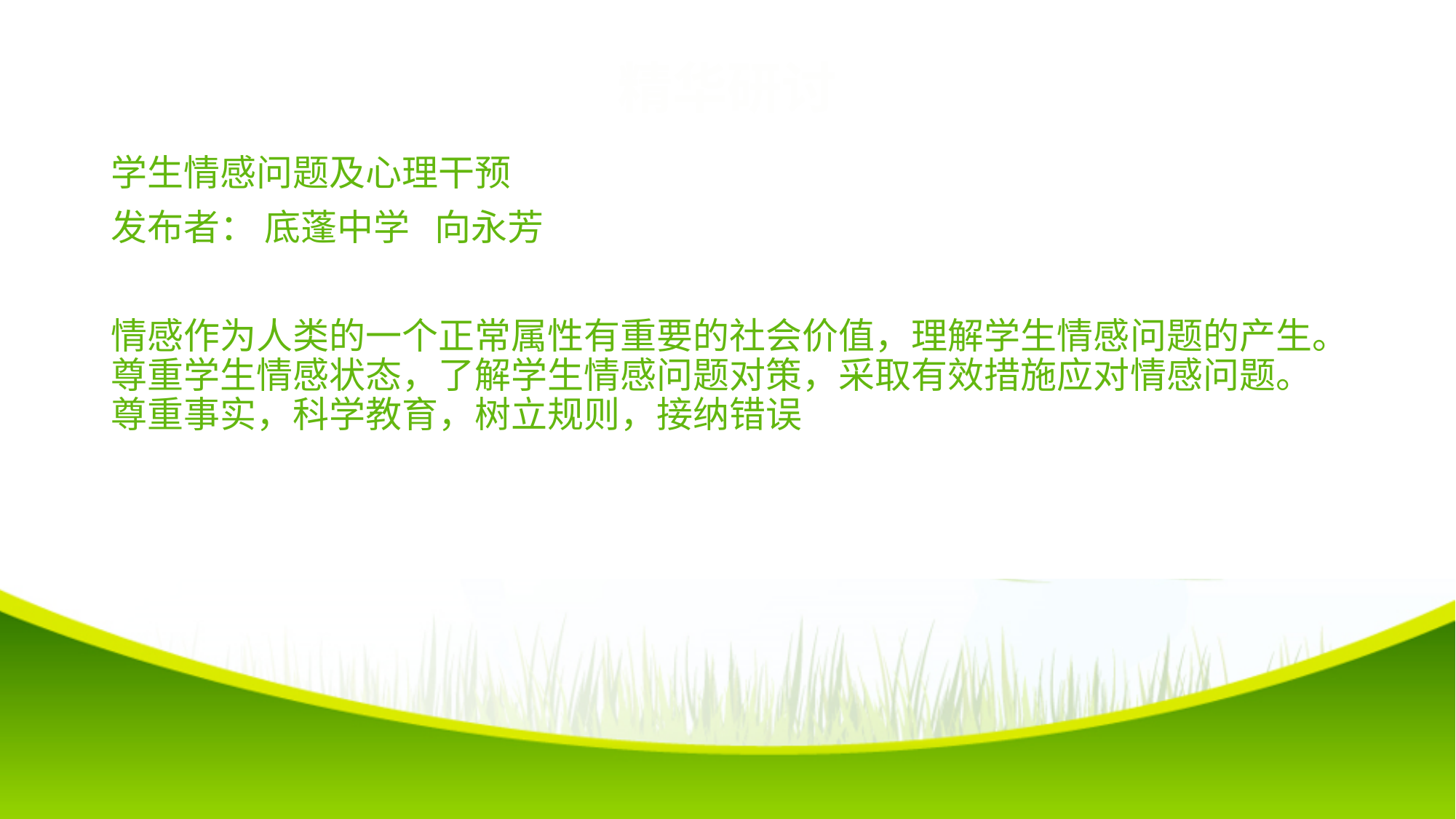

# 精华研讨
学生情感问题及心理干预
发布者： 底蓬中学   向永芳

情感作为人类的一个正常属性有重要的社会价值，理解学生情感问题的产生。尊重学生情感状态，了解学生情感问题对策，采取有效措施应对情感问题。尊重事实，科学教育，树立规则，接纳错误